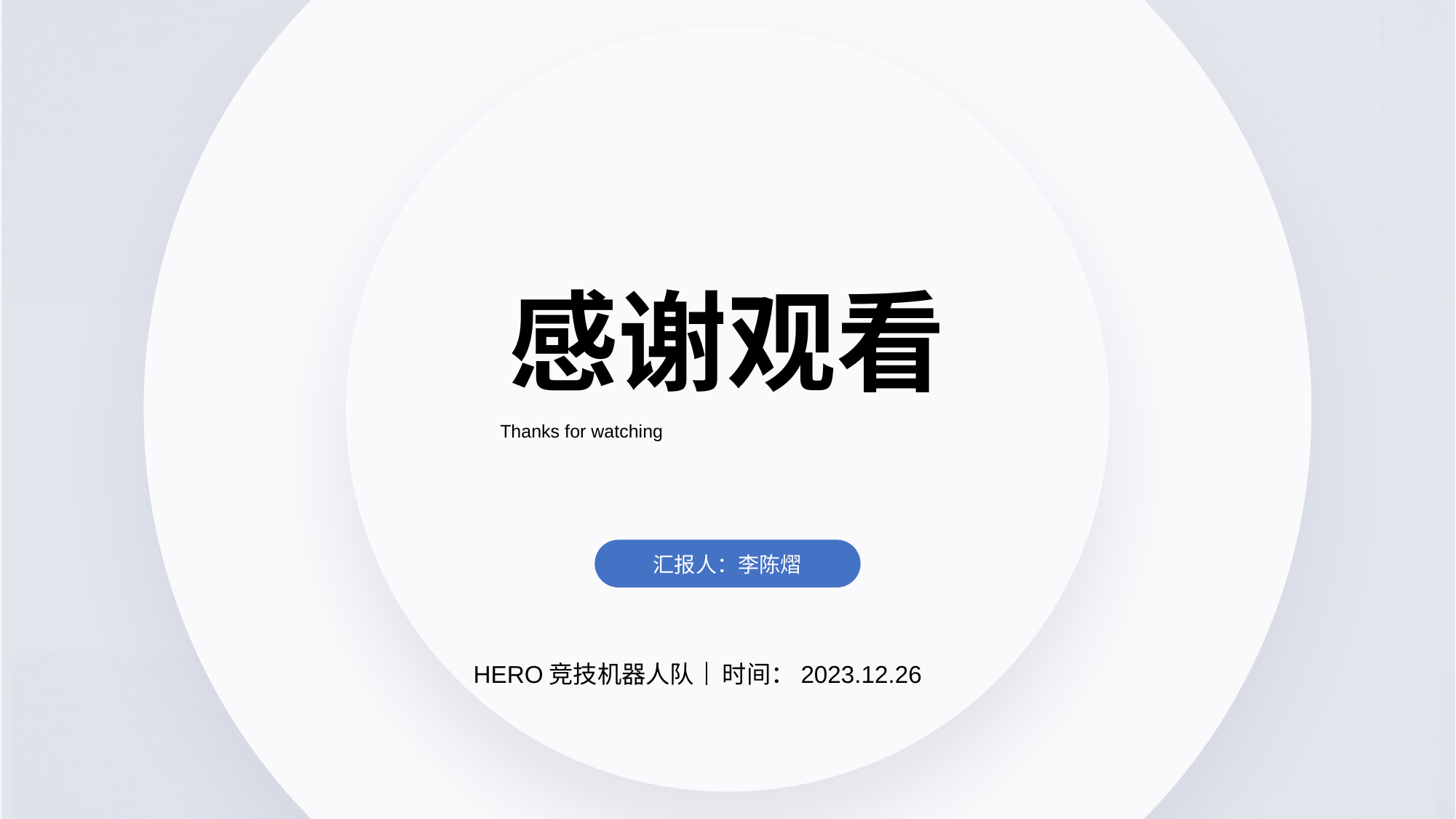

感谢观看
Thanks for watching

汇报人：李陈熠
HERO竞技机器人队
时间：2023.12.26